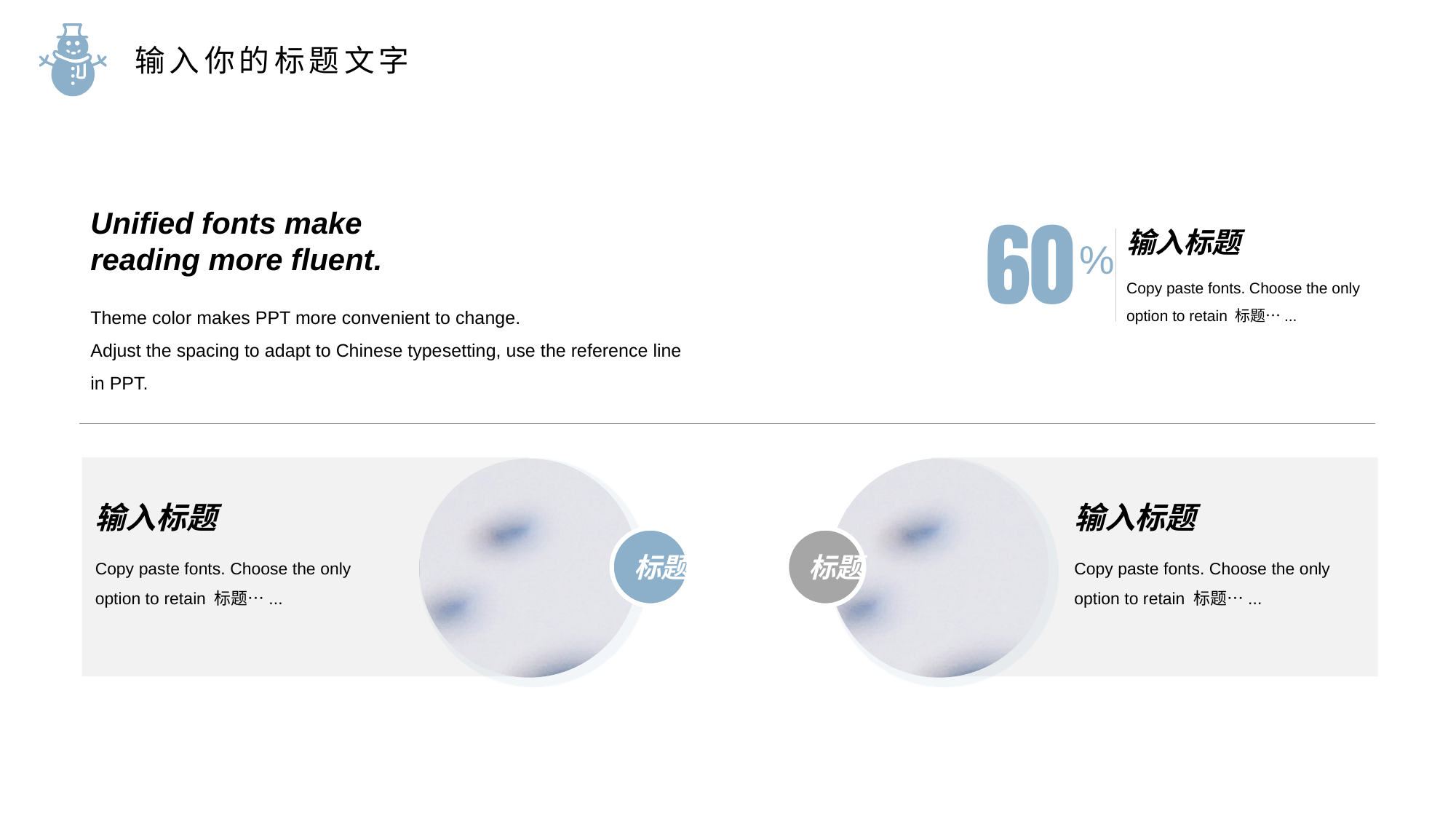

输入你的标题文字
Unified fonts make
reading more fluent.
60
输入标题
%
Copy paste fonts. Choose the only option to retain 标题…...

输入标题
Copy paste fonts. Choose the only option to retain 标题…...
输入标题
Copy paste fonts. Choose the only option to retain 标题…...
标题
标题
Theme color makes PPT more convenient to change.
Adjust the spacing to adapt to Chinese typesetting, use the reference line in PPT.